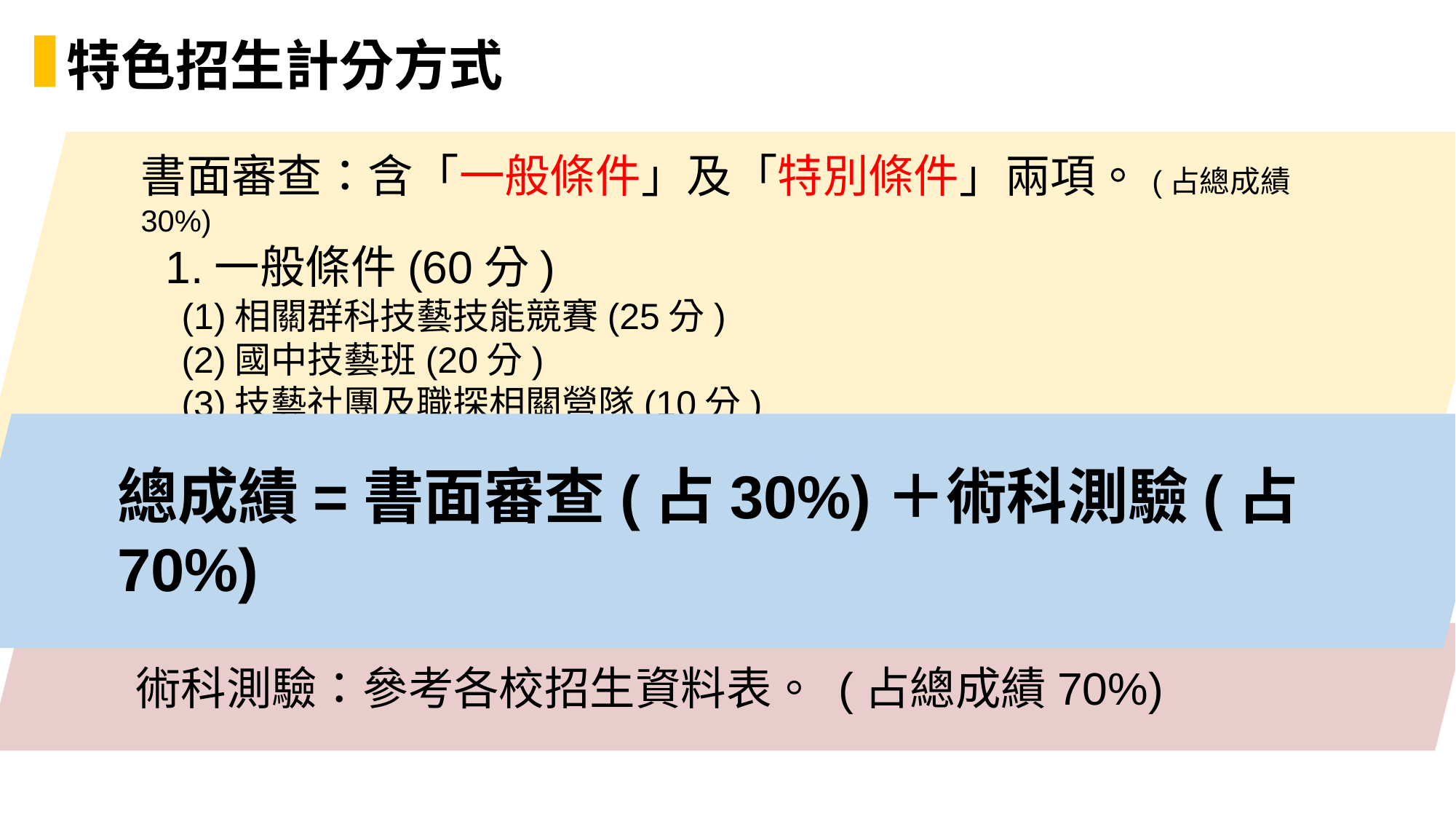

特色招生計分方式

書面審查：含「一般條件」及「特別條件」兩項。(占總成績30%)
  1.一般條件(60分)
    (1)相關群科技藝技能競賽(25分)
    (2)國中技藝班(20分)
    (3)技藝社團及職探相關營隊(10分)
    (4)生涯發展規劃書(5分)

  2.特別條件(40分) 參考各校招生資料表。
總成績=書面審查(占30%)＋術科測驗(占70%)
術科測驗：參考各校招生資料表。 (占總成績70%)